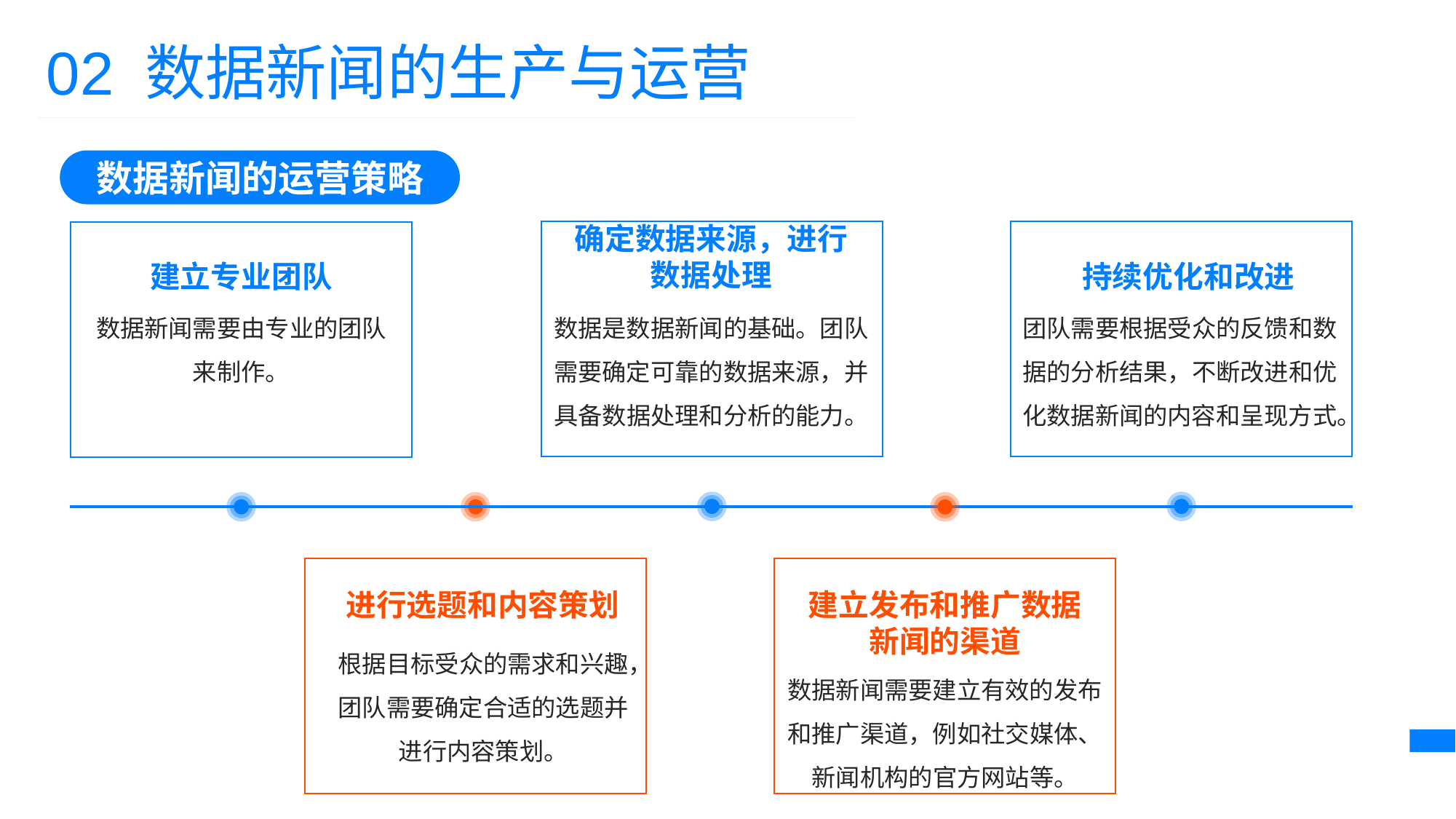

02 数据新闻的生产与运营
数据新闻的运营策略

确定数据来源，进行数据处理
 持续优化和改进
建立专业团队
数据是数据新闻的基础。团队需要确定可靠的数据来源，并具备数据处理和分析的能力。
团队需要根据受众的反馈和数据的分析结果，不断改进和优化数据新闻的内容和呈现方式。
数据新闻需要由专业的团队来制作。

 进行选题和内容策划
建立发布和推广数据新闻的渠道
根据目标受众的需求和兴趣，团队需要确定合适的选题并进行内容策划。
数据新闻需要建立有效的发布和推广渠道，例如社交媒体、新闻机构的官方网站等。